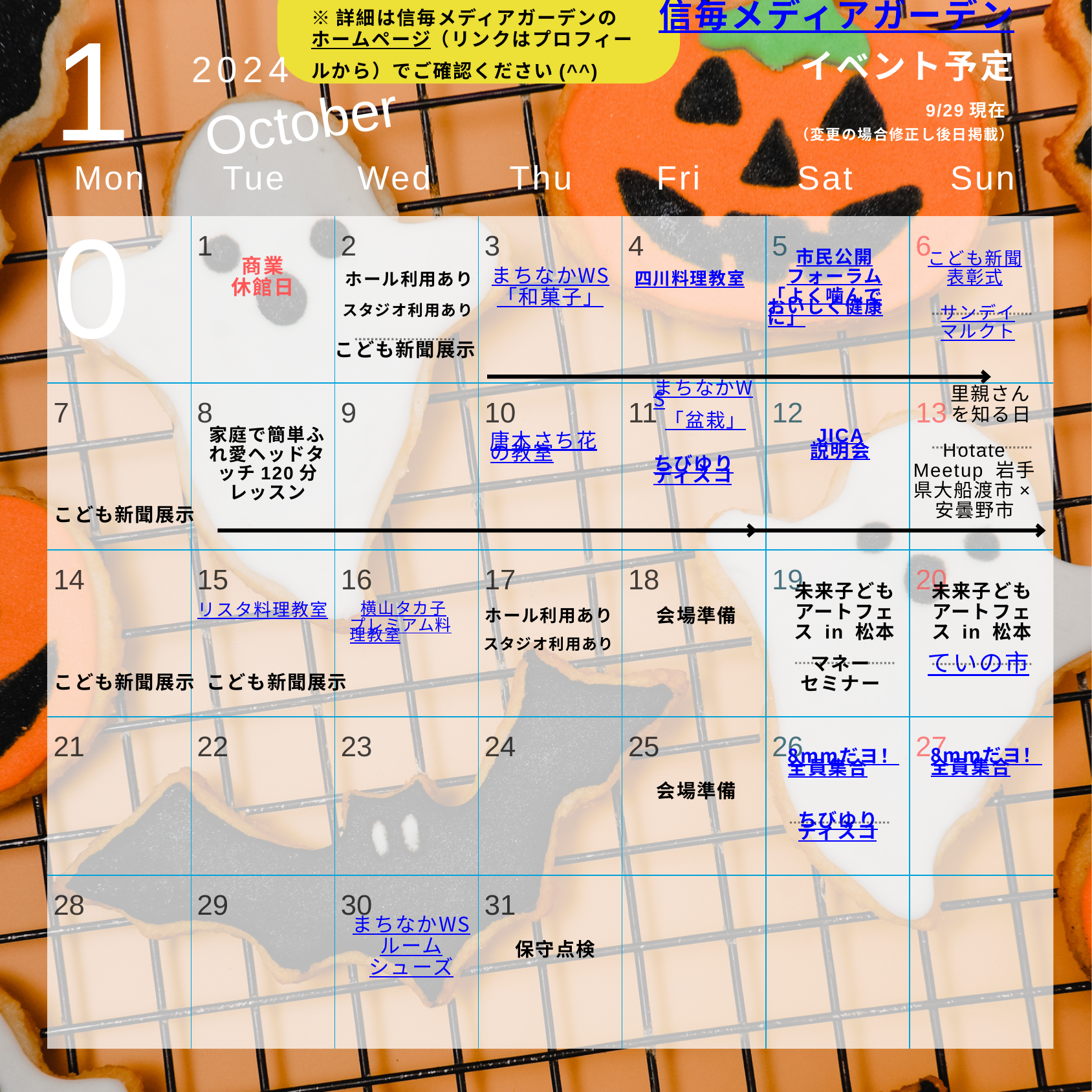

10
信毎メディアガーデン
※詳細は信毎メディアガーデンの
ホームページ（リンクはプロフィールから）でご確認ください(^^)
イベント予定
2024
October
9/29現在
（変更の場合修正し後日掲載）
Mon
Tue
Wed
Thu
Fri
Sat
Sun
|  | 1 | 2 | 3 | 4 | 5 | 6 |
| --- | --- | --- | --- | --- | --- | --- |
| 7 | 8 | 9 | 10 | 11 | 12 | 13 |
| 14 | 15 | 16 | 17 | 18 | 19 | 20 |
| 21 | 22 | 23 | 24 | 25 | 26 | 27 |
| 28 | 29 | 30 | 31 |  |  |  |
市民公開
フォーラム
「よく噛んでおいしく健康に」
こども新聞
表彰式
商業
休館日
まちなかWS
「和菓子」
ホール利用あり
四川料理教室
スタジオ利用あり
サンデイ
マルクト

こども新聞展示

まちなかWS
「盆栽」
里親さんを知る日
家庭で簡単ふれ愛ヘッドタッチ120分
レッスン
JICA
説明会
唐木さち花の教室
Hotate Meetup 岩手県大船渡市×安曇野市

ちびゆりディスコ
こども新聞展示

未来子どもアートフェス in 松本
未来子どもアートフェス in 松本
横山タカ子
プレミアム料理教室
リスタ料理教室
会場準備
ホール利用あり
スタジオ利用あり
マネー
セミナー
ていの市

こども新聞展示
こども新聞展示
8mmだヨ！全員集合
8mmだヨ！全員集合
会場準備
ちびゆりディスコ

まちなかWS
ルーム
シューズ
保守点検